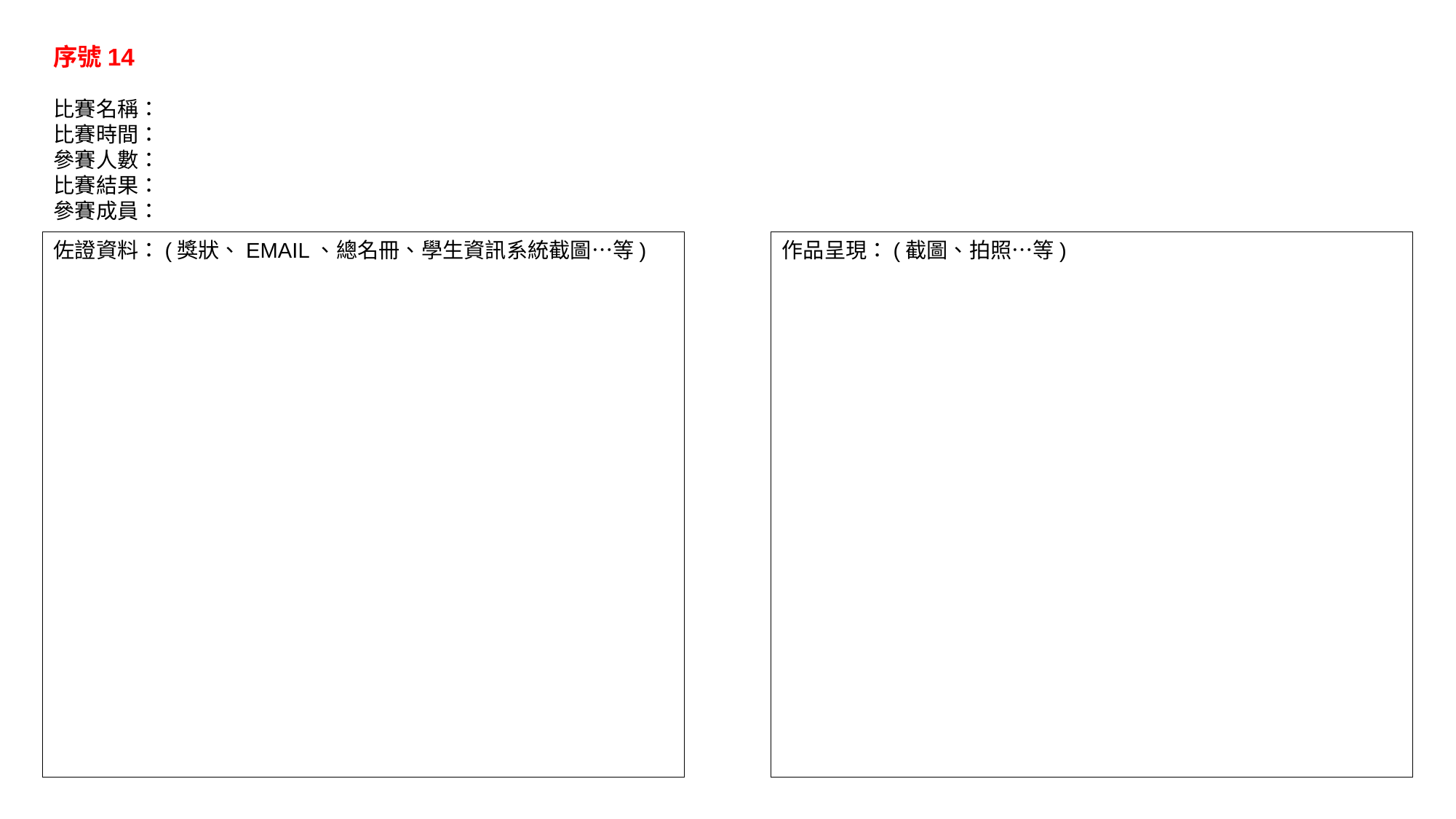

序號14

比賽名稱：
比賽時間：
參賽人數：
比賽結果：
參賽成員：
佐證資料：(獎狀、EMAIL、總名冊、學生資訊系統截圖…等)

作品呈現：(截圖、拍照…等)